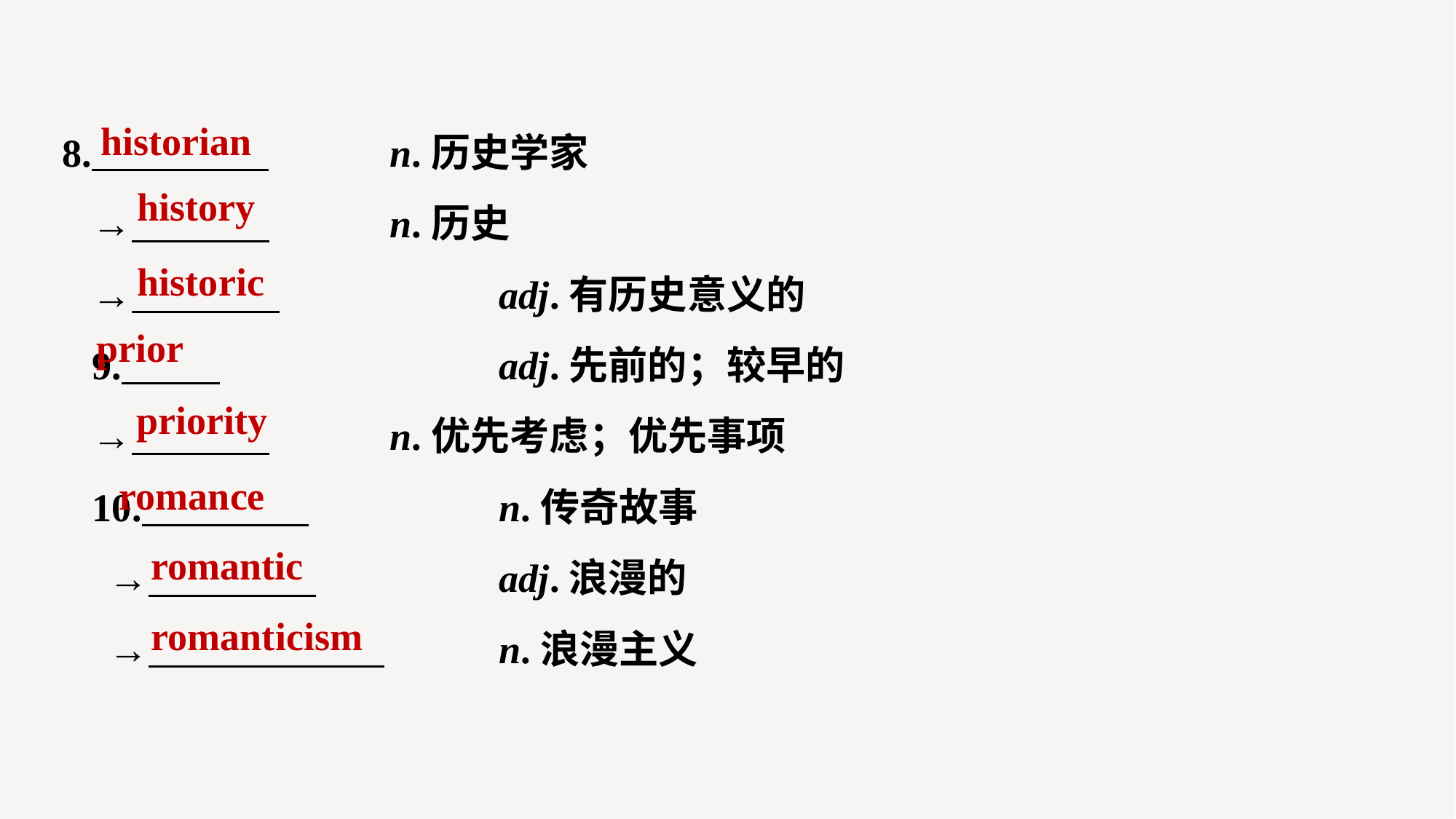

8.                   		n.历史学家
→               		n.历史
→                		adj.有历史意义的
9.           			adj.先前的；较早的
→               		n.优先考虑；优先事项
10.                  		n.传奇故事
→                  		adj.浪漫的
→                         	n.浪漫主义
historian
history
historic
prior
priority
romance
romantic
romanticism